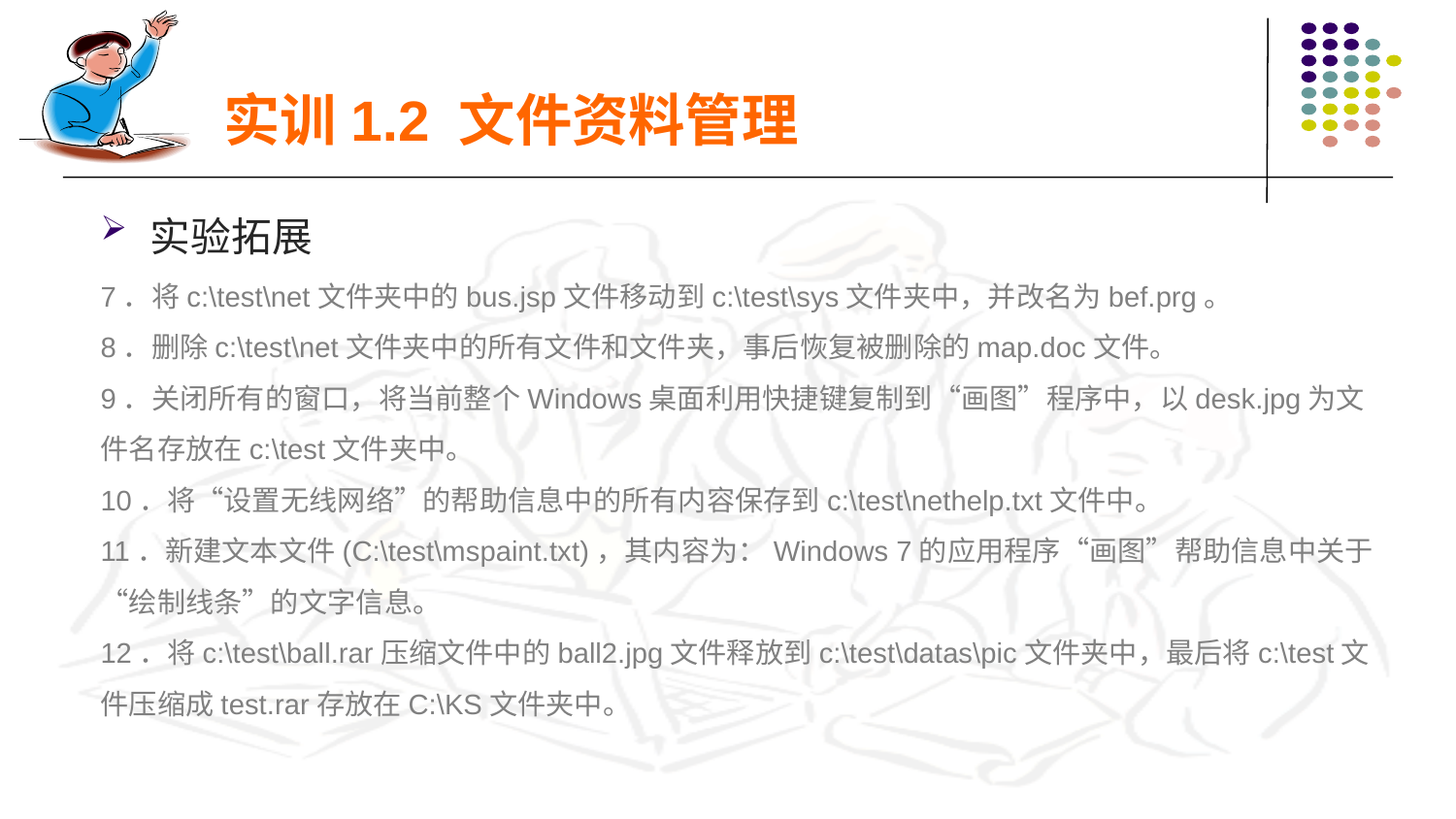

实训1.2 文件资料管理
 实验拓展
7．将c:\test\net文件夹中的bus.jsp文件移动到c:\test\sys文件夹中，并改名为bef.prg。
8．删除c:\test\net文件夹中的所有文件和文件夹，事后恢复被删除的map.doc文件。
9．关闭所有的窗口，将当前整个Windows桌面利用快捷键复制到“画图”程序中，以desk.jpg为文件名存放在c:\test文件夹中。
10．将“设置无线网络”的帮助信息中的所有内容保存到c:\test\nethelp.txt文件中。
11．新建文本文件(C:\test\mspaint.txt)，其内容为：Windows 7的应用程序“画图”帮助信息中关于“绘制线条”的文字信息。
12．将c:\test\ball.rar压缩文件中的ball2.jpg文件释放到c:\test\datas\pic文件夹中，最后将c:\test文件压缩成test.rar存放在C:\KS文件夹中。